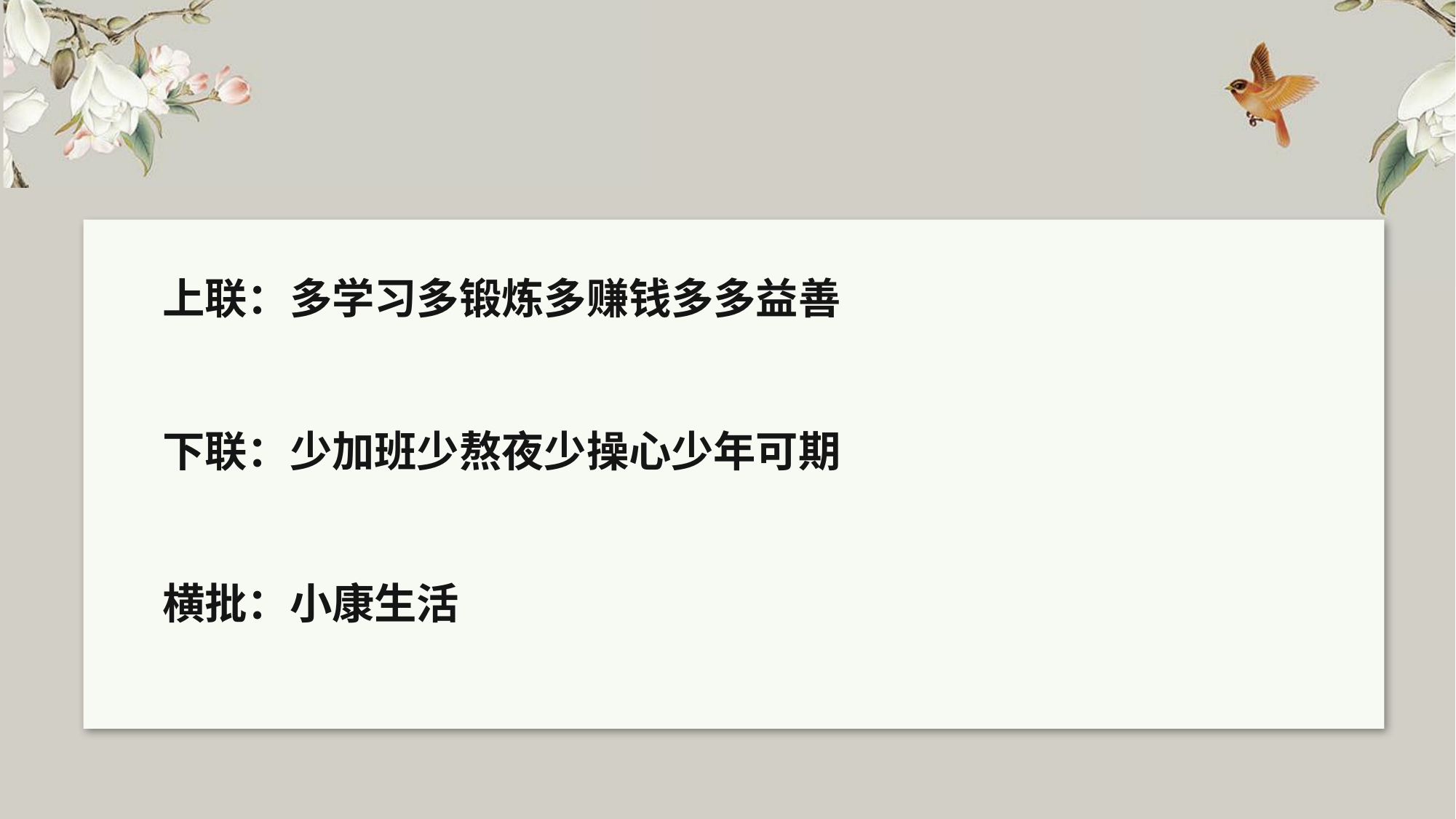

上联：多学习多锻炼多赚钱多多益善

下联：少加班少熬夜少操心少年可期

横批：小康生活